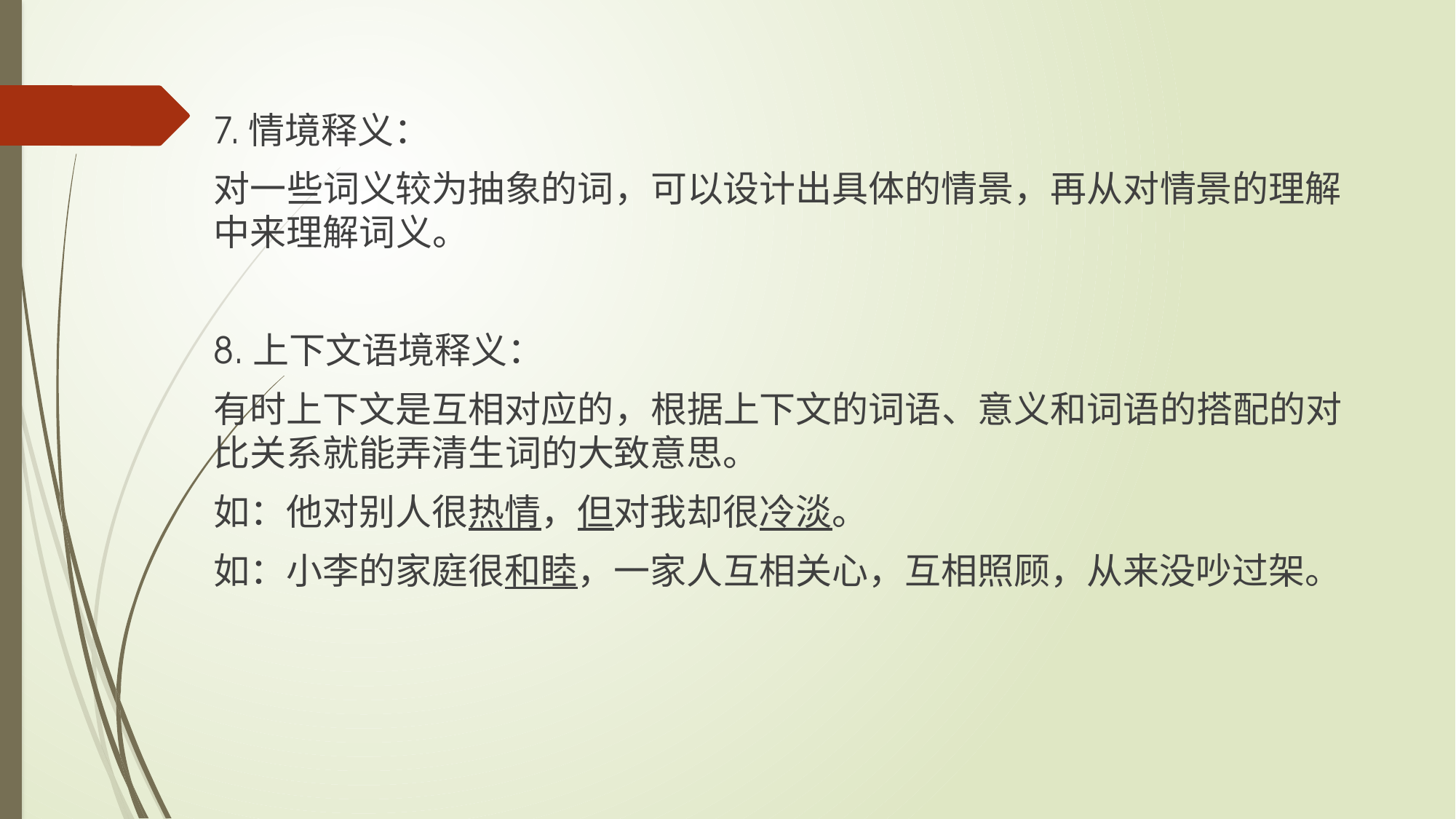

#
7.情境释义：
对一些词义较为抽象的词，可以设计出具体的情景，再从对情景的理解中来理解词义。

8.上下文语境释义：
有时上下文是互相对应的，根据上下文的词语、意义和词语的搭配的对比关系就能弄清生词的大致意思。
如：他对别人很热情，但对我却很冷淡。
如：小李的家庭很和睦，一家人互相关心，互相照顾，从来没吵过架。